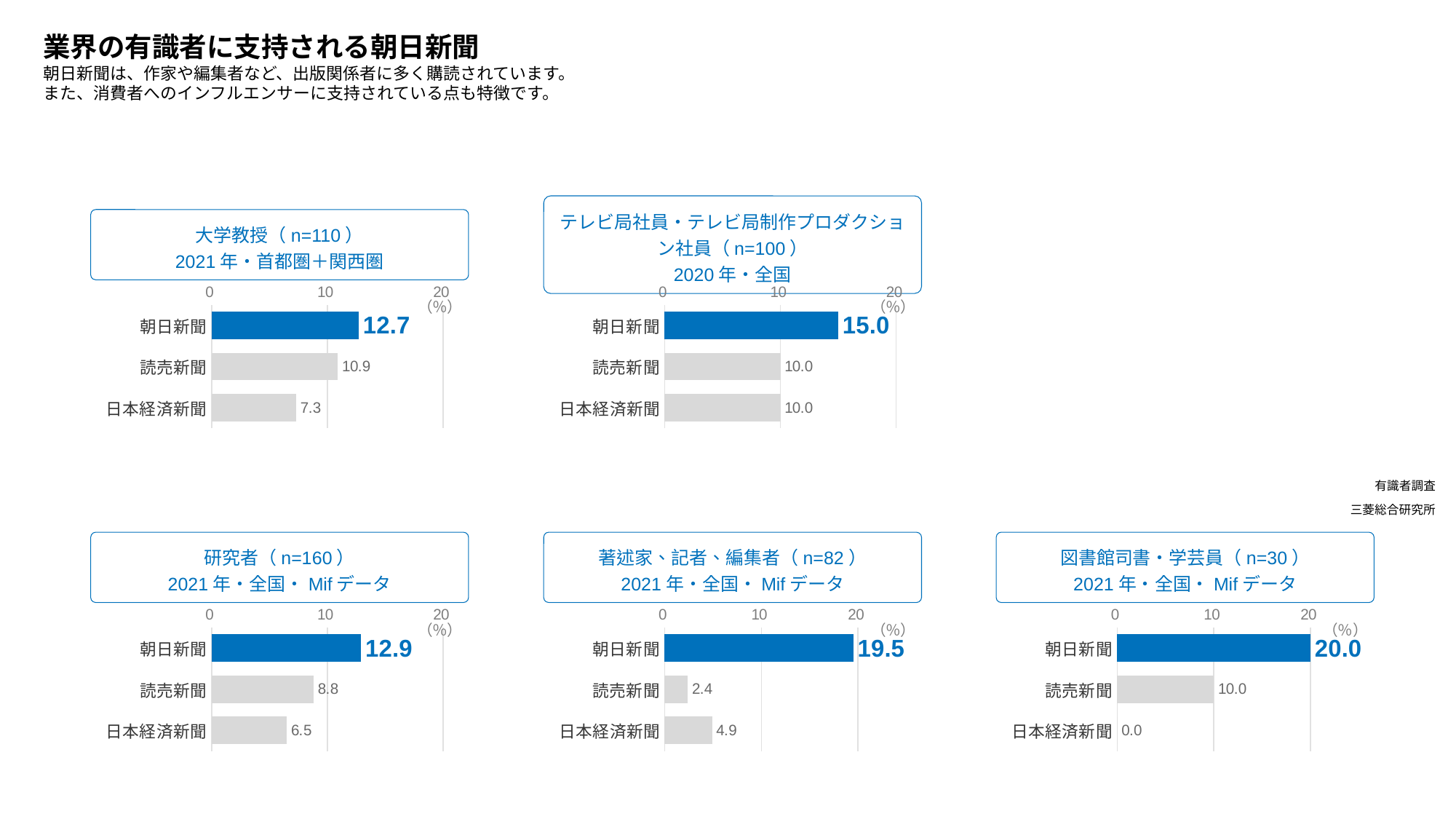

業界の有識者に支持される朝日新聞
朝日新聞は、作家や編集者など、出版関係者に多く購読されています。
また、消費者へのインフルエンサーに支持されている点も特徴です。
テレビ局社員・テレビ局制作プロダクション社員（n=100）
2020年・全国
大学教授（n=110）
2021年・首都圏＋関西圏

### Chart

| Category | 系列 1 |
|---|---|
| 朝日新聞 | 12.7 |
| 読売新聞 | 10.9 |
| 日本経済新聞 | 7.3 |

### Chart

| Category | 系列 1 |
|---|---|
| 朝日新聞 | 15.0 |
| 読売新聞 | 10.0 |
| 日本経済新聞 | 10.0 |
有識者調査
三菱総合研究所
研究者（n=160）
2021年・全国・Mifデータ
著述家、記者、編集者（n=82）
2021年・全国・Mifデータ
図書館司書・学芸員（n=30）
2021年・全国・Mifデータ

### Chart

| Category | 系列 1 |
|---|---|
| 朝日新聞 | 12.9 |
| 読売新聞 | 8.8 |
| 日本経済新聞 | 6.5 |

### Chart

| Category | 系列 1 |
|---|---|
| 朝日新聞 | 19.5 |
| 読売新聞 | 2.4 |
| 日本経済新聞 | 4.9 |

### Chart

| Category | 系列 1 |
|---|---|
| 朝日新聞 | 20.0 |
| 読売新聞 | 10.0 |
| 日本経済新聞 | 0.0 |